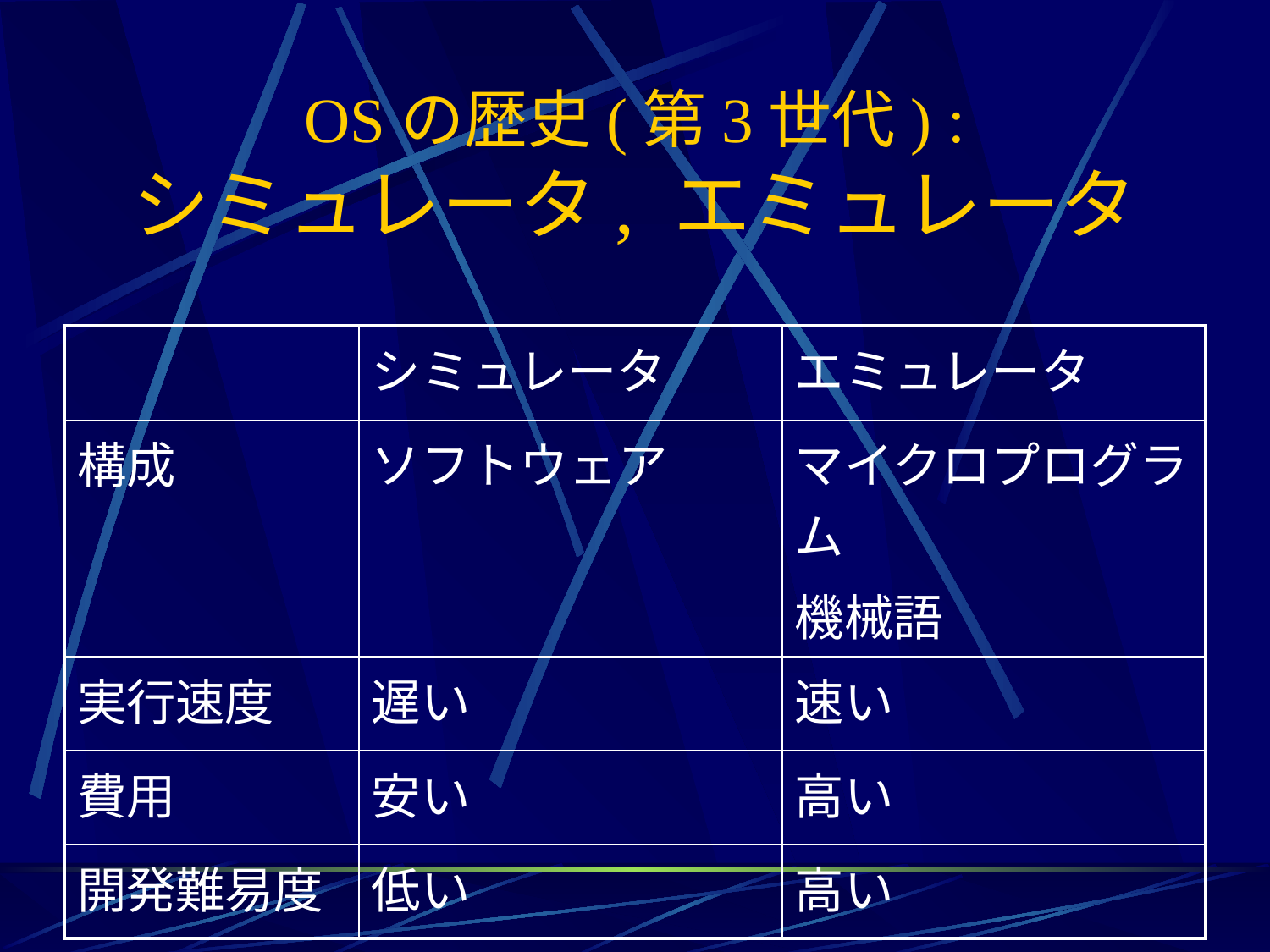

# OSの歴史(第3世代) : シミュレータ, エミュレータ
|  | シミュレータ | エミュレータ |
| --- | --- | --- |
| 構成 | ソフトウェア | マイクロプログラム 機械語 |
| 実行速度 | 遅い | 速い |
| 費用 | 安い | 高い |
| 開発難易度 | 低い | 高い |